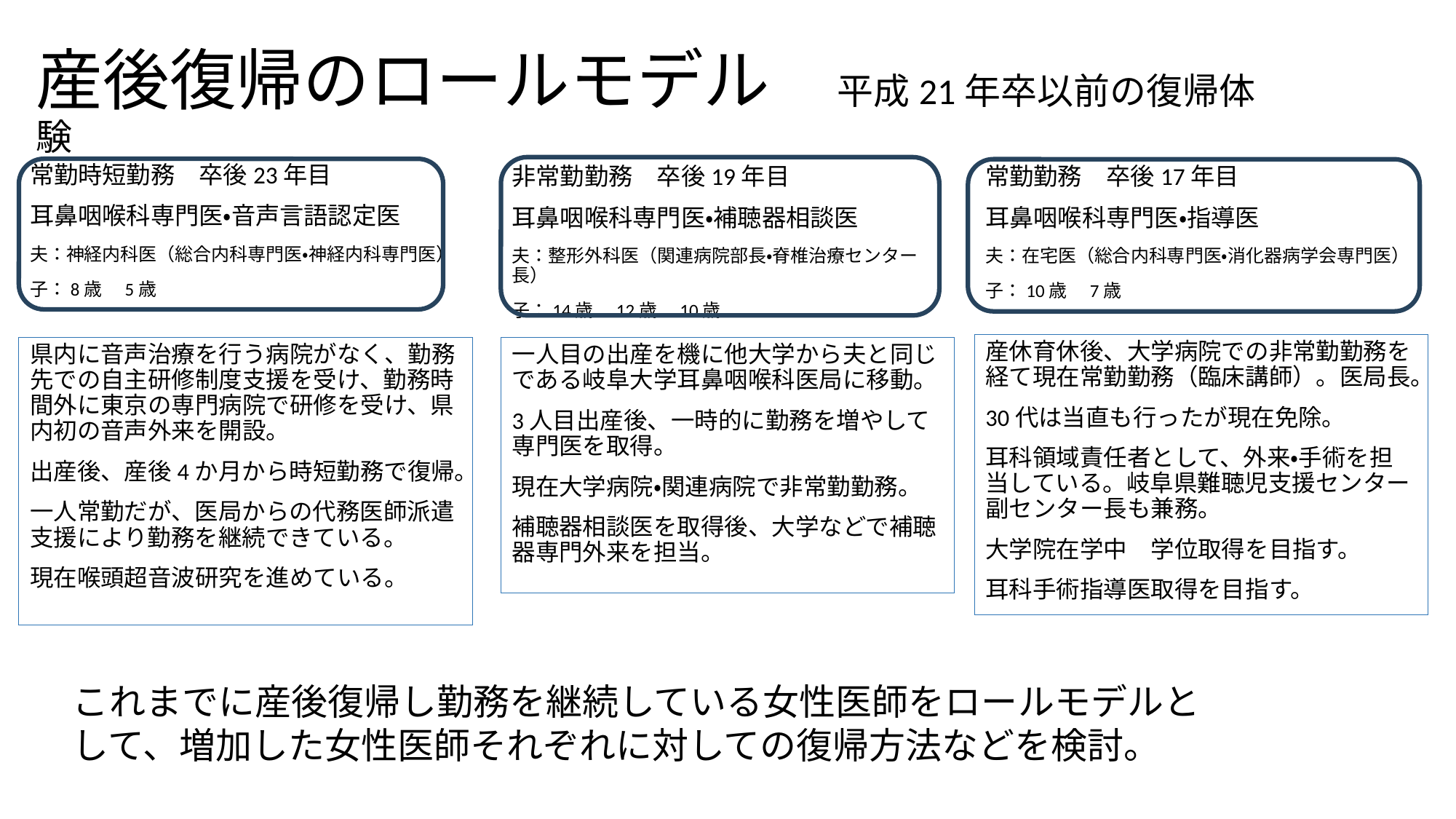

# 産後復帰のロールモデル　平成21年卒以前の復帰体験

常勤時短勤務　卒後23年目
耳鼻咽喉科専門医・音声言語認定医
夫：神経内科医（総合内科専門医・神経内科専門医）
子：8歳　5歳

非常勤勤務　卒後19年目
耳鼻咽喉科専門医・補聴器相談医
夫：整形外科医（関連病院部長・脊椎治療センター長）
子：14歳　12歳　10歳
常勤勤務　卒後17年目
耳鼻咽喉科専門医・指導医
夫：在宅医（総合内科専門医・消化器病学会専門医）
子：10歳　7歳

産休育休後、大学病院での非常勤勤務を経て現在常勤勤務（臨床講師）。医局長。
30代は当直も行ったが現在免除。
耳科領域責任者として、外来・手術を担当している。岐阜県難聴児支援センター副センター長も兼務。
大学院在学中　学位取得を目指す。
耳科手術指導医取得を目指す。

県内に音声治療を行う病院がなく、勤務先での自主研修制度支援を受け、勤務時間外に東京の専門病院で研修を受け、県内初の音声外来を開設。
出産後、産後4か月から時短勤務で復帰。
一人常勤だが、医局からの代務医師派遣支援により勤務を継続できている。
現在喉頭超音波研究を進めている。
一人目の出産を機に他大学から夫と同じである岐阜大学耳鼻咽喉科医局に移動。
3人目出産後、一時的に勤務を増やして専門医を取得。
現在大学病院・関連病院で非常勤勤務。
補聴器相談医を取得後、大学などで補聴器専門外来を担当。
これまでに産後復帰し勤務を継続している女性医師をロールモデルとして、増加した女性医師それぞれに対しての復帰方法などを検討。